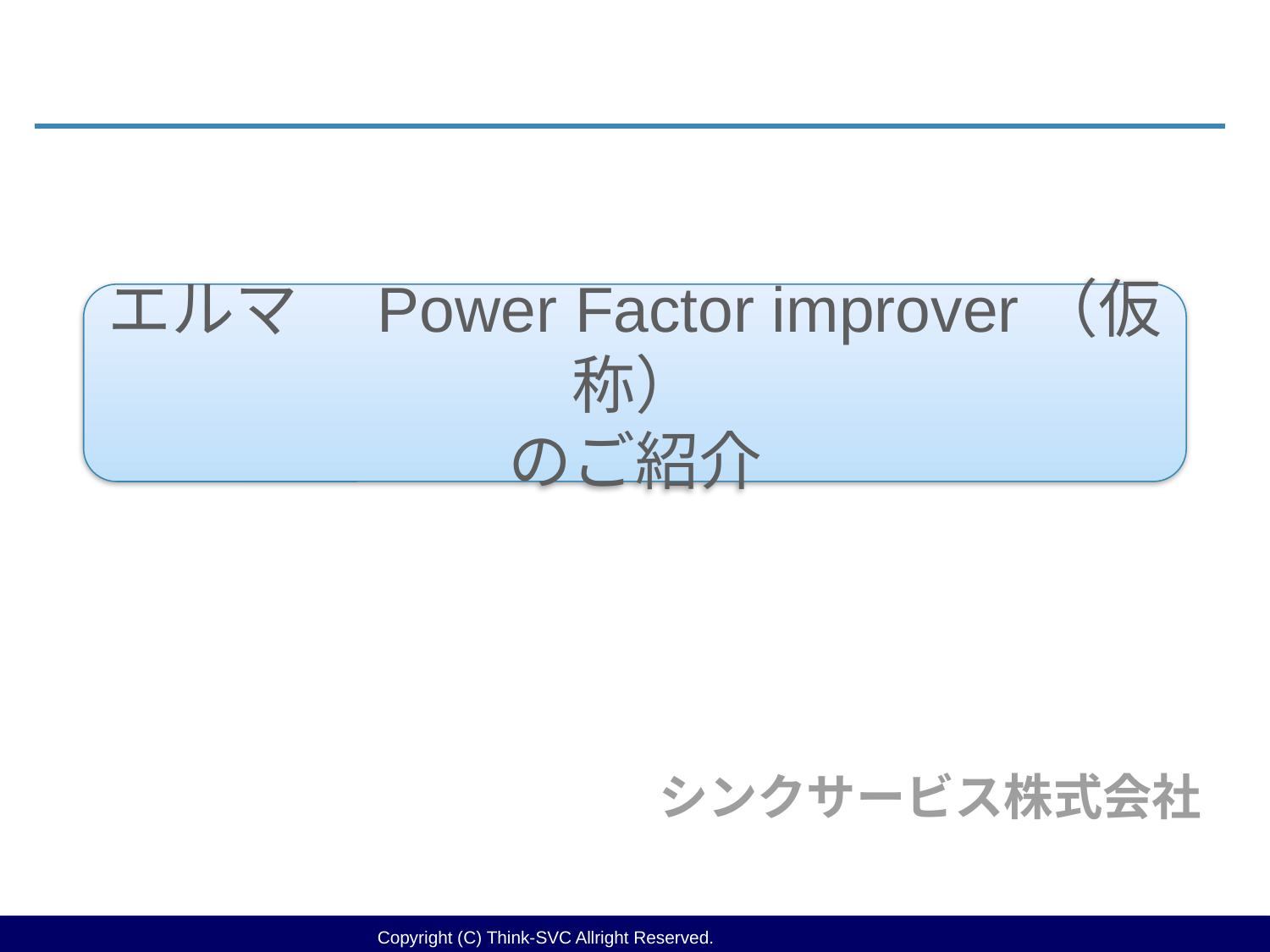

エルマ　Power Factor improver（仮称）
のご紹介

シンクサービス株式会社
Copyright (C) Think-SVC Allright Reserved.